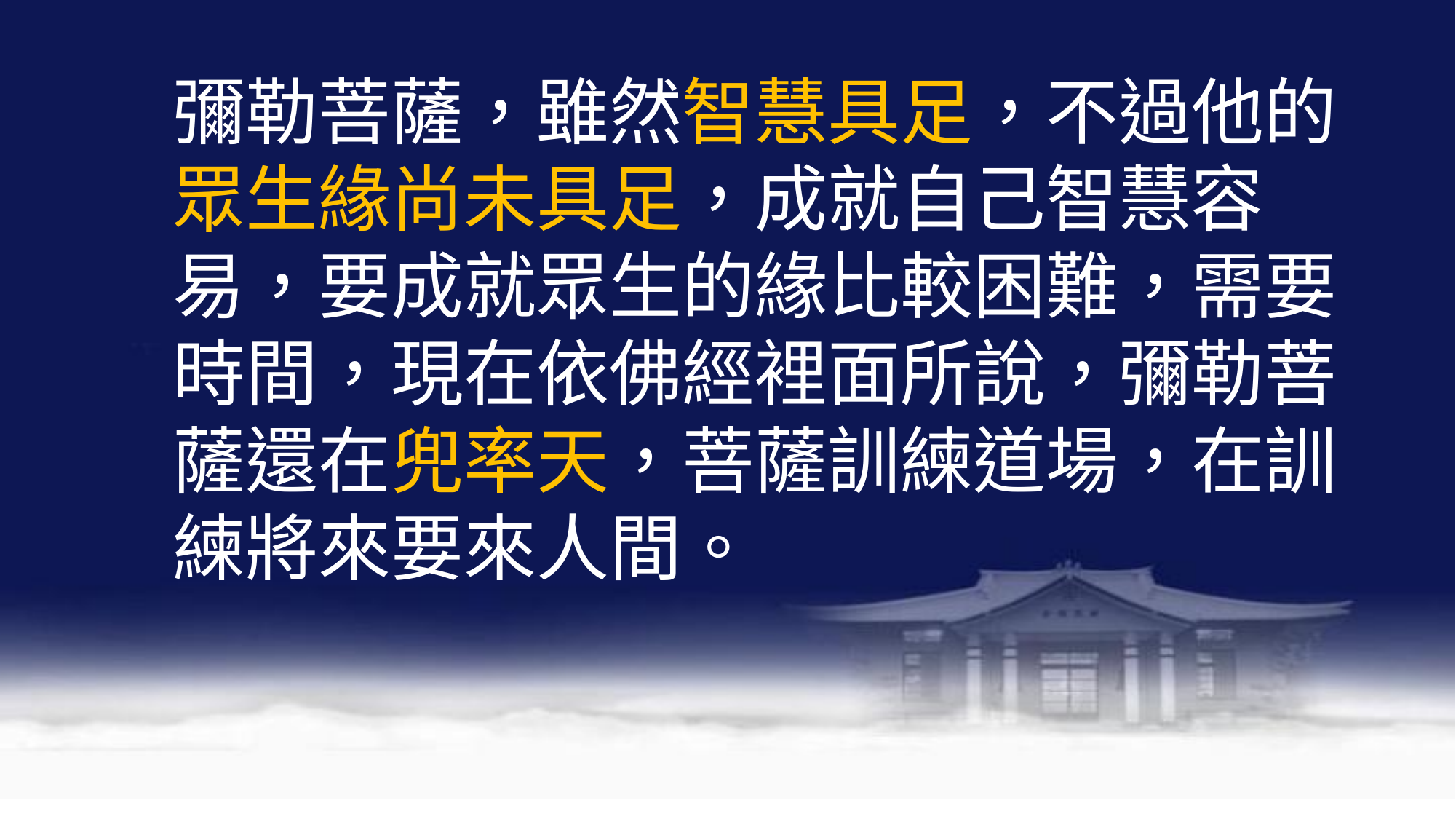

彌勒菩薩，雖然智慧具足，不過他的眾生緣尚未具足，成就自己智慧容易，要成就眾生的緣比較困難，需要時間，現在依佛經裡面所說，彌勒菩薩還在兜率天，菩薩訓練道場，在訓練將來要來人間。